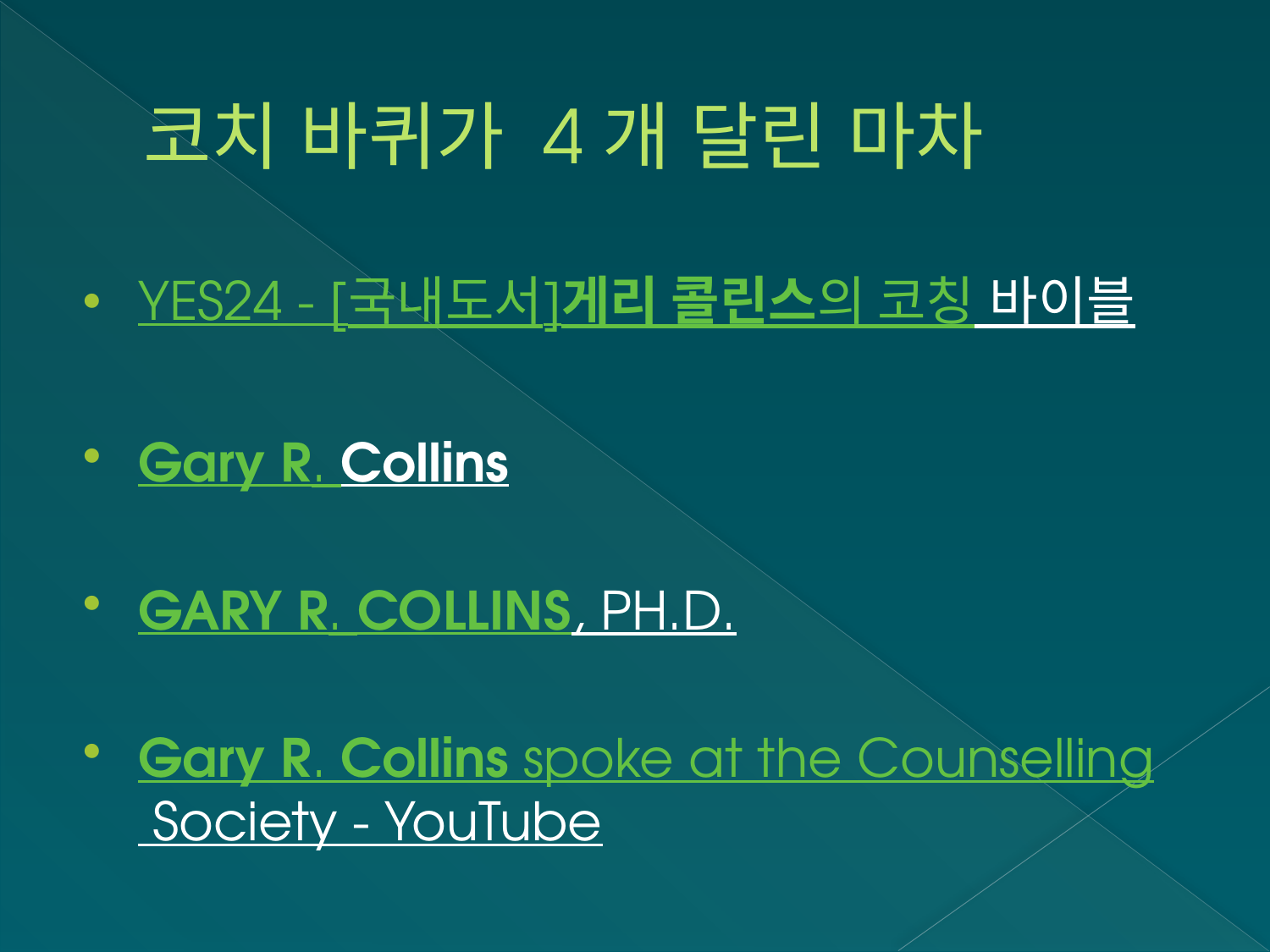

# 코치 바퀴가 4개 달린 마차
YES24 - [국내도서]게리 콜린스의 코칭 바이블

Gary R. Collins

GARY R. COLLINS, PH.D.

Gary R. Collins spoke at the Counselling Society - YouTube